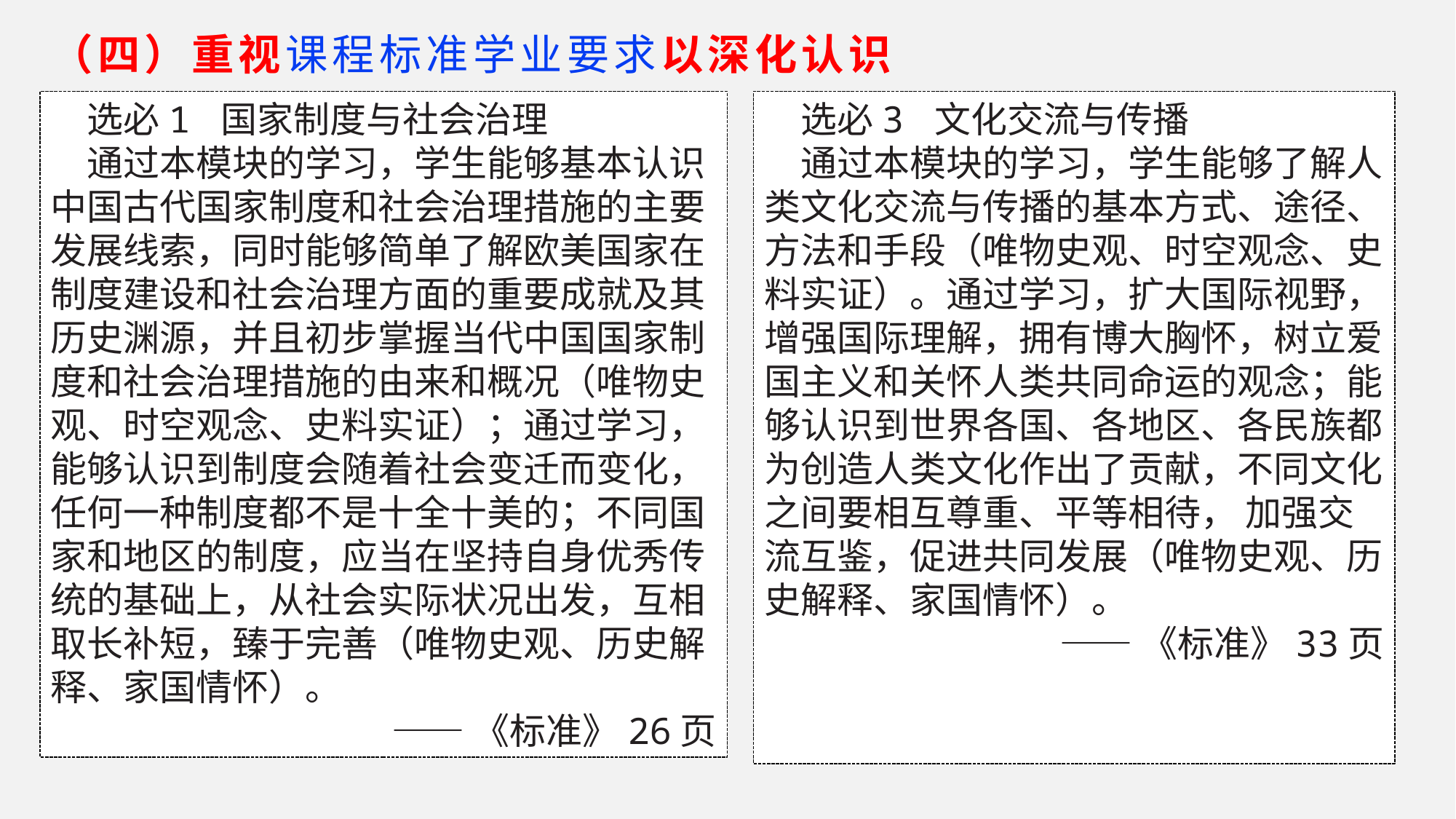

（四）重视课程标准学业要求以深化认识
选必1 国家制度与社会治理
通过本模块的学习，学生能够基本认识中国古代国家制度和社会治理措施的主要发展线索，同时能够简单了解欧美国家在制度建设和社会治理方面的重要成就及其历史渊源，并且初步掌握当代中国国家制度和社会治理措施的由来和概况（唯物史观、时空观念、史料实证）；通过学习，能够认识到制度会随着社会变迁而变化，任何一种制度都不是十全十美的；不同国家和地区的制度，应当在坚持自身优秀传统的基础上，从社会实际状况出发，互相取长补短，臻于完善（唯物史观、历史解释、家国情怀）。
——《标准》26页
选必3 文化交流与传播
通过本模块的学习，学生能够了解人类文化交流与传播的基本方式、途径、方法和手段（唯物史观、时空观念、史料实证）。通过学习，扩大国际视野，增强国际理解，拥有博大胸怀，树立爱国主义和关怀人类共同命运的观念；能够认识到世界各国、各地区、各民族都为创造人类文化作出了贡献，不同文化之间要相互尊重、平等相待， 加强交流互鉴，促进共同发展（唯物史观、历史解释、家国情怀）。
——《标准》33页